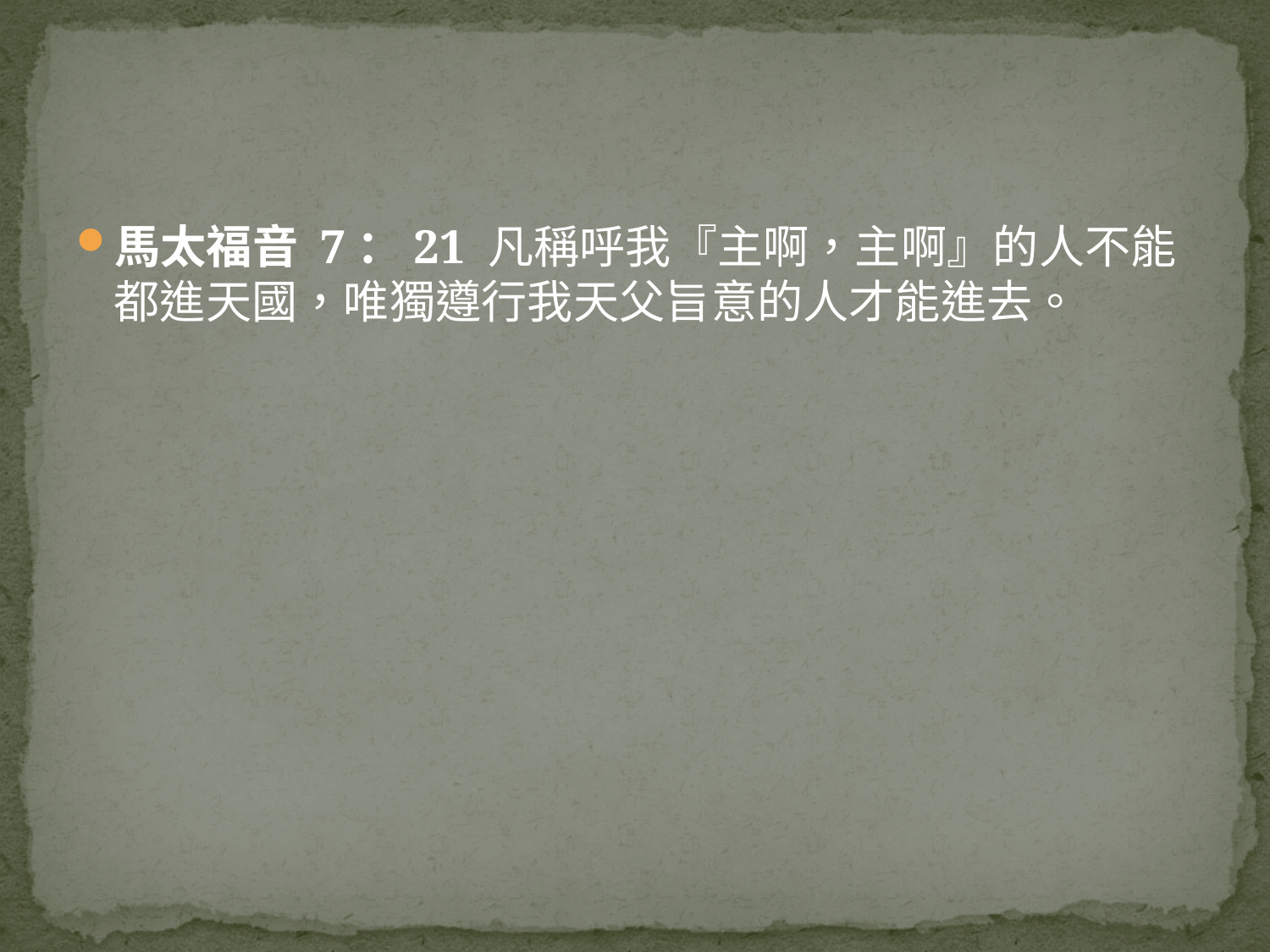

馬太福音 7：21 凡稱呼我『主啊，主啊』的人不能都進天國，唯獨遵行我天父旨意的人才能進去。